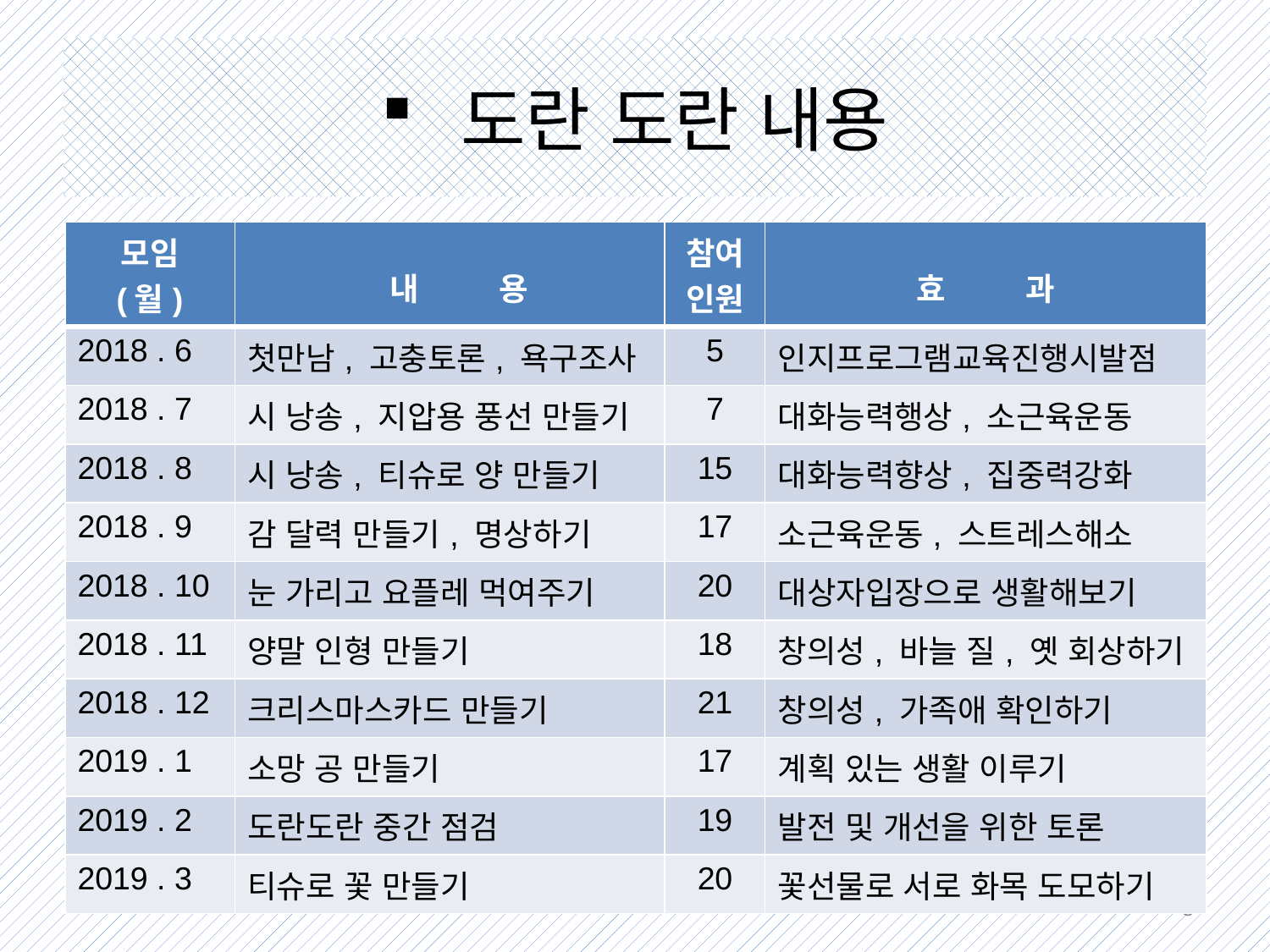

# 도란 도란 내용
| 모임 (월) | 내 용 | 참여인원 | 효 과 |
| --- | --- | --- | --- |
| 2018 . 6 | 첫만남, 고충토론, 욕구조사 | 5 | 인지프로그램교육진행시발점 |
| 2018 . 7 | 시 낭송, 지압용 풍선 만들기 | 7 | 대화능력행상, 소근육운동 |
| 2018 . 8 | 시 낭송, 티슈로 양 만들기 | 15 | 대화능력향상, 집중력강화 |
| 2018 . 9 | 감 달력 만들기, 명상하기 | 17 | 소근육운동, 스트레스해소 |
| 2018 . 10 | 눈 가리고 요플레 먹여주기 | 20 | 대상자입장으로 생활해보기 |
| 2018 . 11 | 양말 인형 만들기 | 18 | 창의성, 바늘 질, 옛 회상하기 |
| 2018 . 12 | 크리스마스카드 만들기 | 21 | 창의성, 가족애 확인하기 |
| 2019 . 1 | 소망 공 만들기 | 17 | 계획 있는 생활 이루기 |
| 2019 . 2 | 도란도란 중간 점검 | 19 | 발전 및 개선을 위한 토론 |
| 2019 . 3 | 티슈로 꽃 만들기 | 20 | 꽃선물로 서로 화목 도모하기 |
8